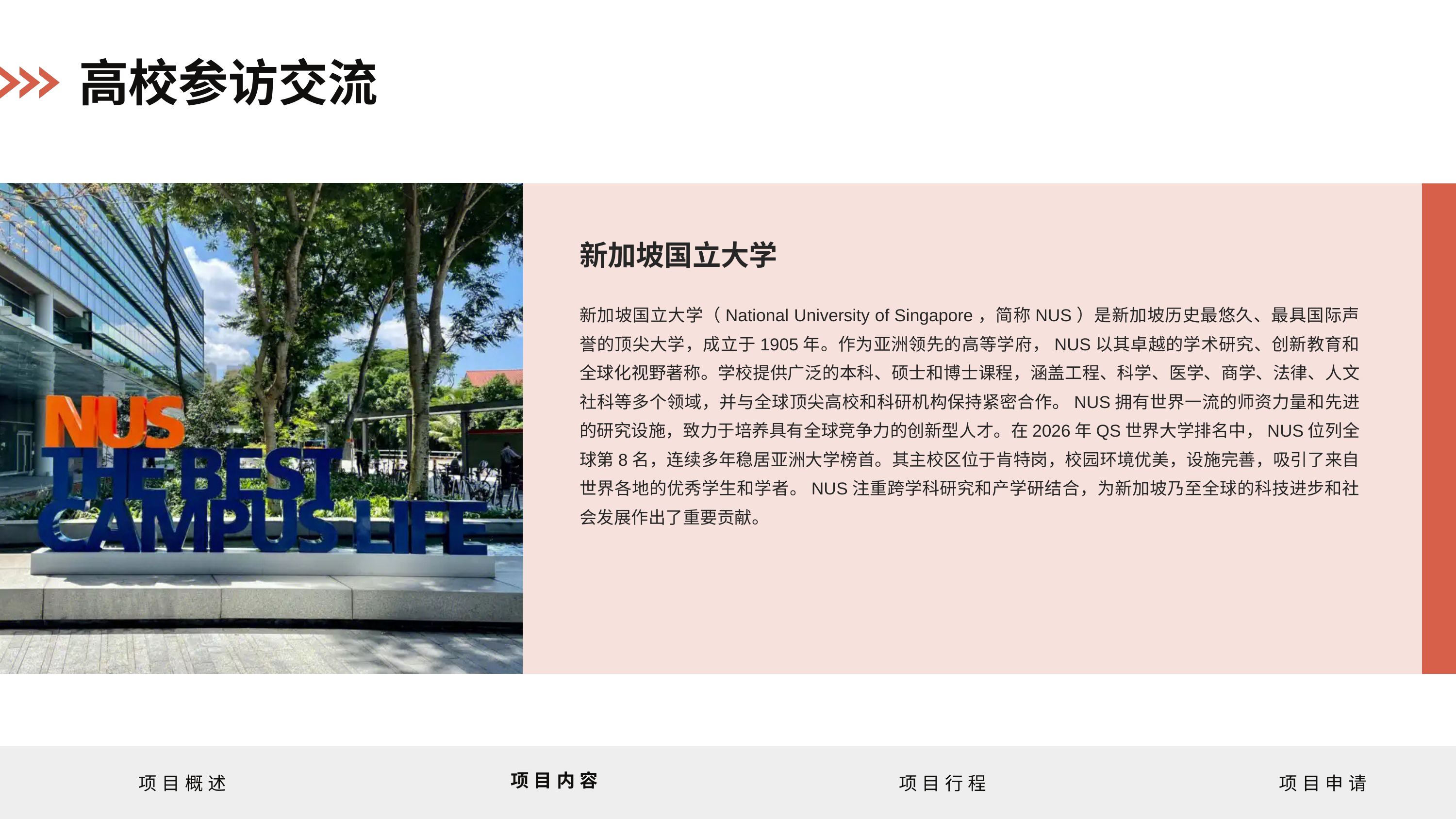

高校参访交流

新加坡国立大学
新加坡国立大学（National University of Singapore，简称NUS）是新加坡历史最悠久、最具国际声誉的顶尖大学，成立于1905年。作为亚洲领先的高等学府，NUS以其卓越的学术研究、创新教育和全球化视野著称。学校提供广泛的本科、硕士和博士课程，涵盖工程、科学、医学、商学、法律、人文社科等多个领域，并与全球顶尖高校和科研机构保持紧密合作。NUS拥有世界一流的师资力量和先进的研究设施，致力于培养具有全球竞争力的创新型人才。在2026年QS世界大学排名中，NUS位列全球第8名，连续多年稳居亚洲大学榜首。其主校区位于肯特岗，校园环境优美，设施完善，吸引了来自世界各地的优秀学生和学者。NUS注重跨学科研究和产学研结合，为新加坡乃至全球的科技进步和社会发展作出了重要贡献。

项目内容
项目概述
项目行程
项目申请